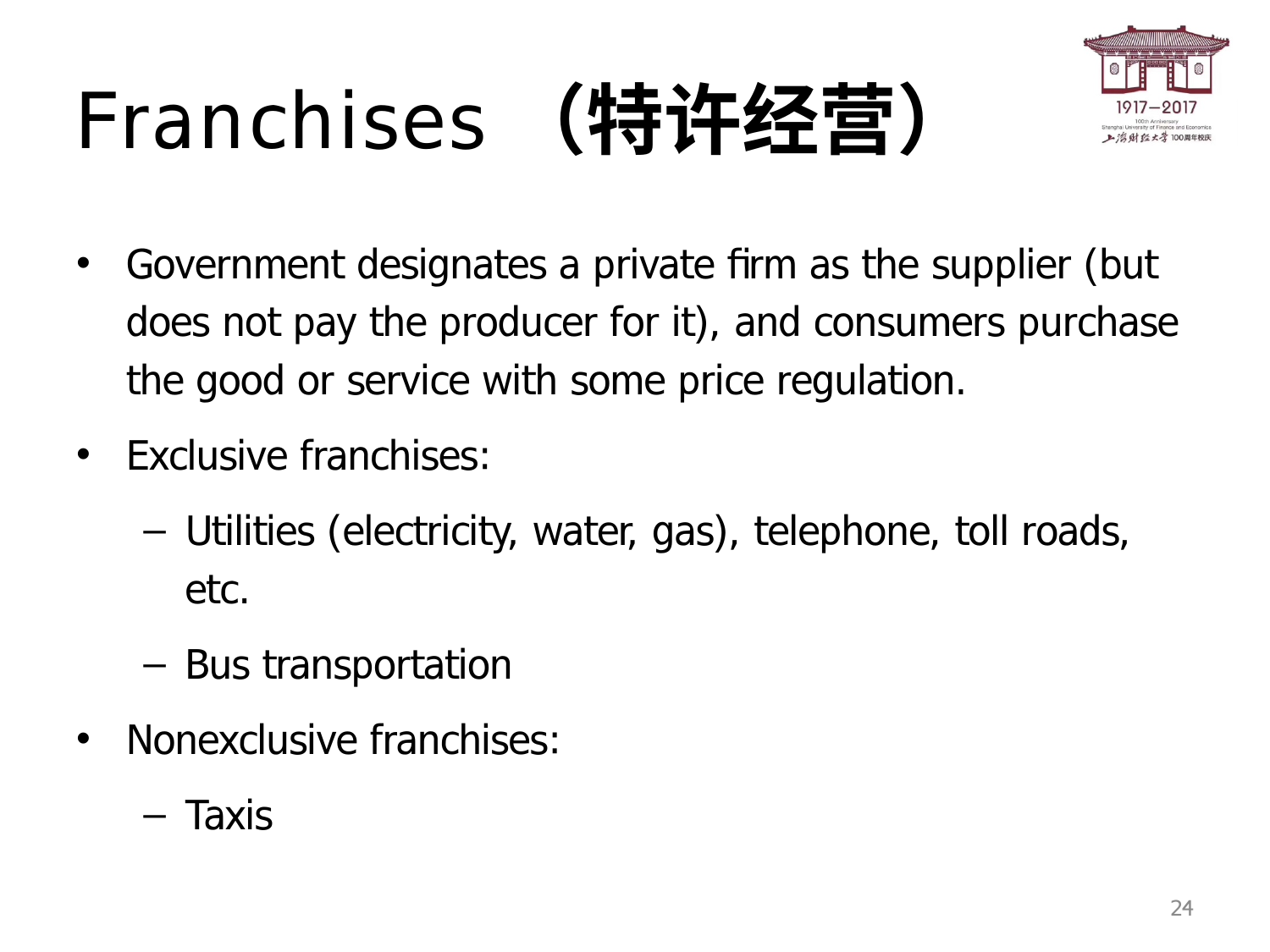

# Franchises（特许经营）
Government designates a private firm as the supplier (but does not pay the producer for it), and consumers purchase the good or service with some price regulation.
Exclusive franchises:
Utilities (electricity, water, gas), telephone, toll roads, etc.
Bus transportation
Nonexclusive franchises:
Taxis
24